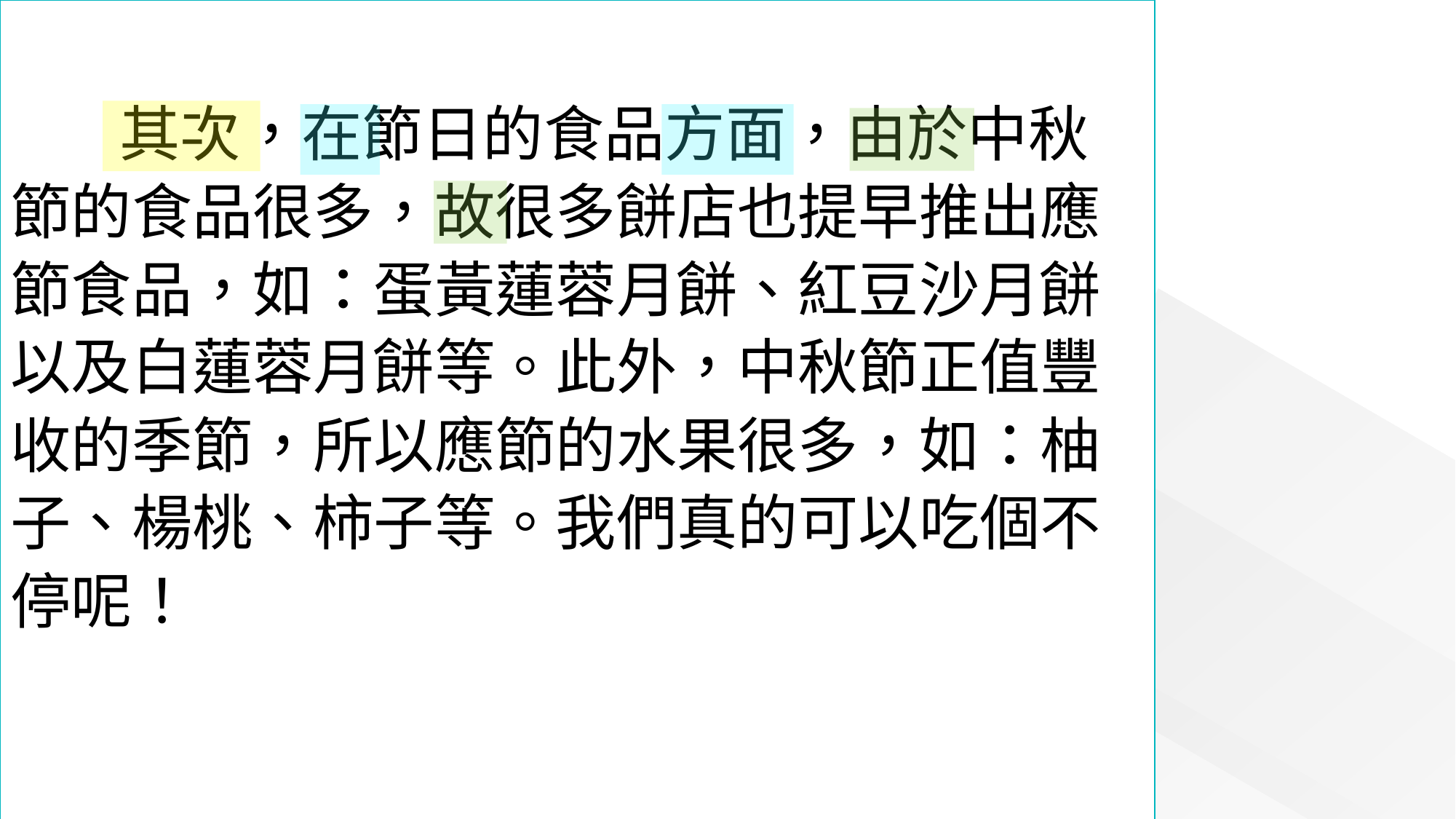

其次，在節日的食品方面，由於中秋節的食品很多，故很多餅店也提早推出應節食品，如：蛋黃蓮蓉月餅、紅豆沙月餅以及白蓮蓉月餅等。此外，中秋節正值豐收的季節，所以應節的水果很多，如：柚子、楊桃、柿子等。我們真的可以吃個不停呢！